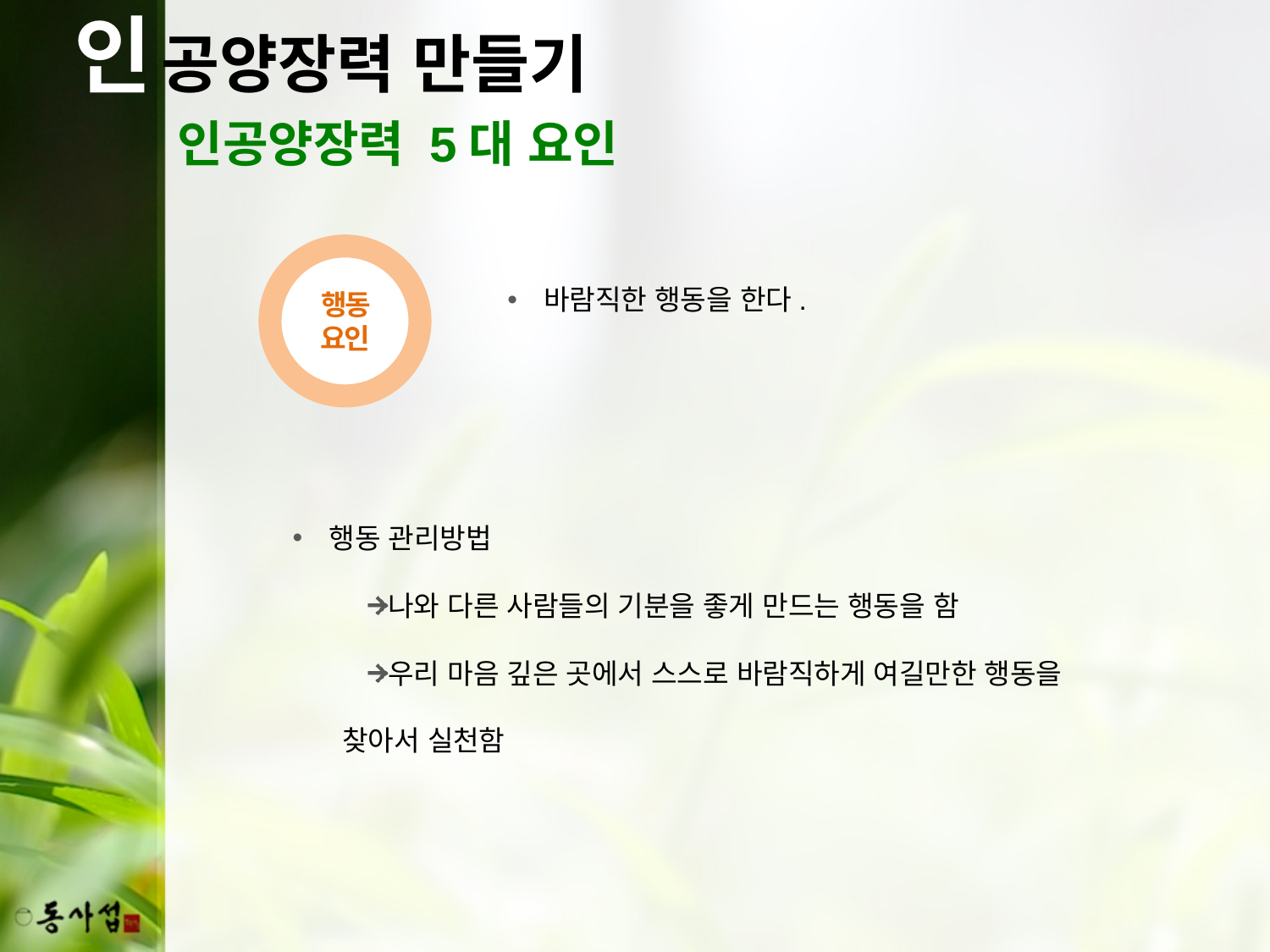

인
공양장력 만들기
인공양장력 5대 요인
행동 요인
바람직한 행동을 한다.
행동 관리방법
나와 다른 사람들의 기분을 좋게 만드는 행동을 함
우리 마음 깊은 곳에서 스스로 바람직하게 여길만한 행동을 찾아서 실천함